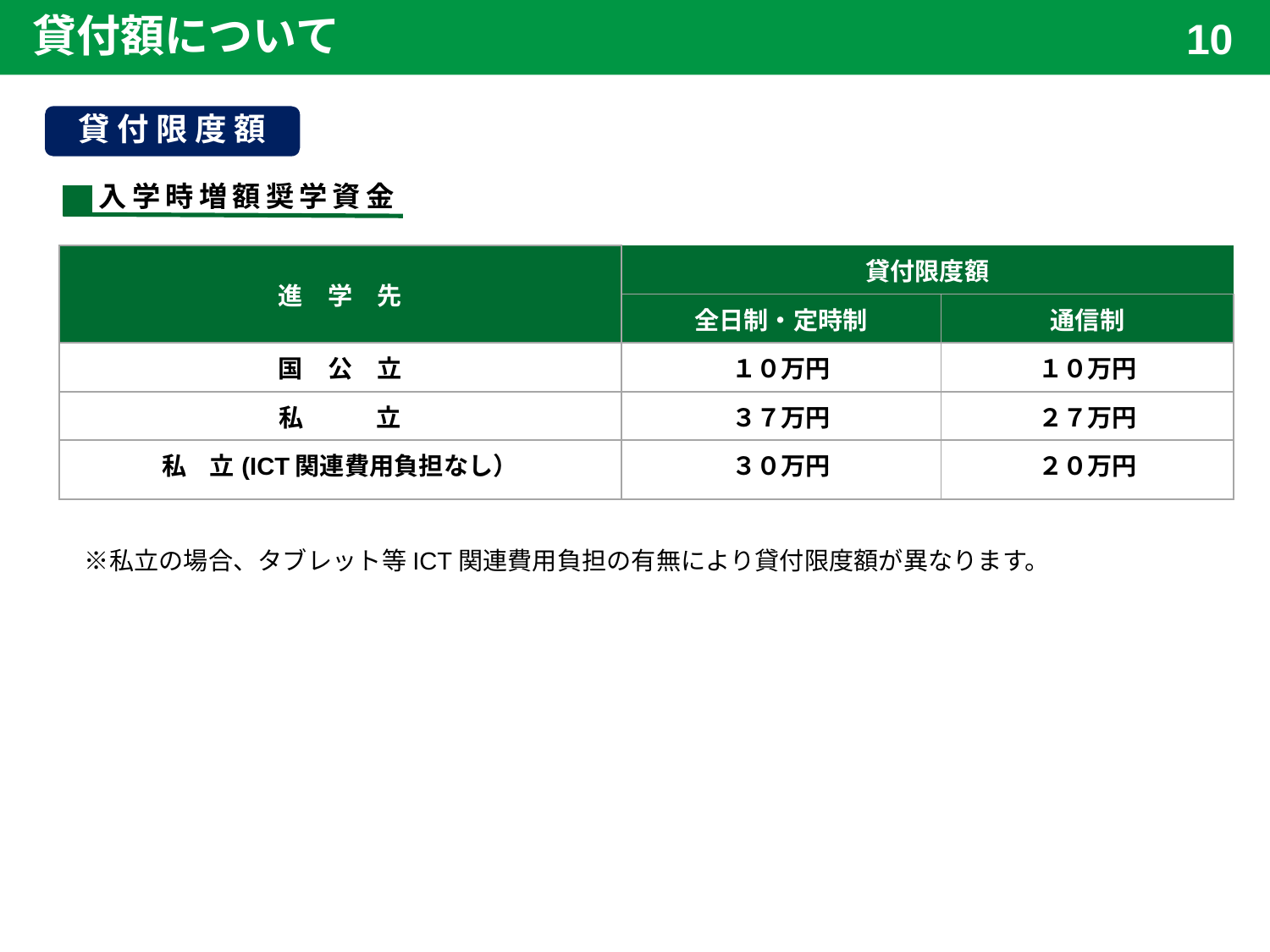

貸付額について
10
貸 付 限 度 額

　　 入学時増額奨学資金

| 進　学　先 | 貸付限度額 |  |
| --- | --- | --- |
|  | 全日制・定時制 | 通信制 |
| 国　公　立 | １０万円 | １０万円 |
| 私 　　 立 | ３７万円 | ２７万円 |
| 私 立(ICT関連費用負担なし） | ３０万円 | ２０万円 |
　※私立の場合、タブレット等ICT関連費用負担の有無により貸付限度額が異なります。